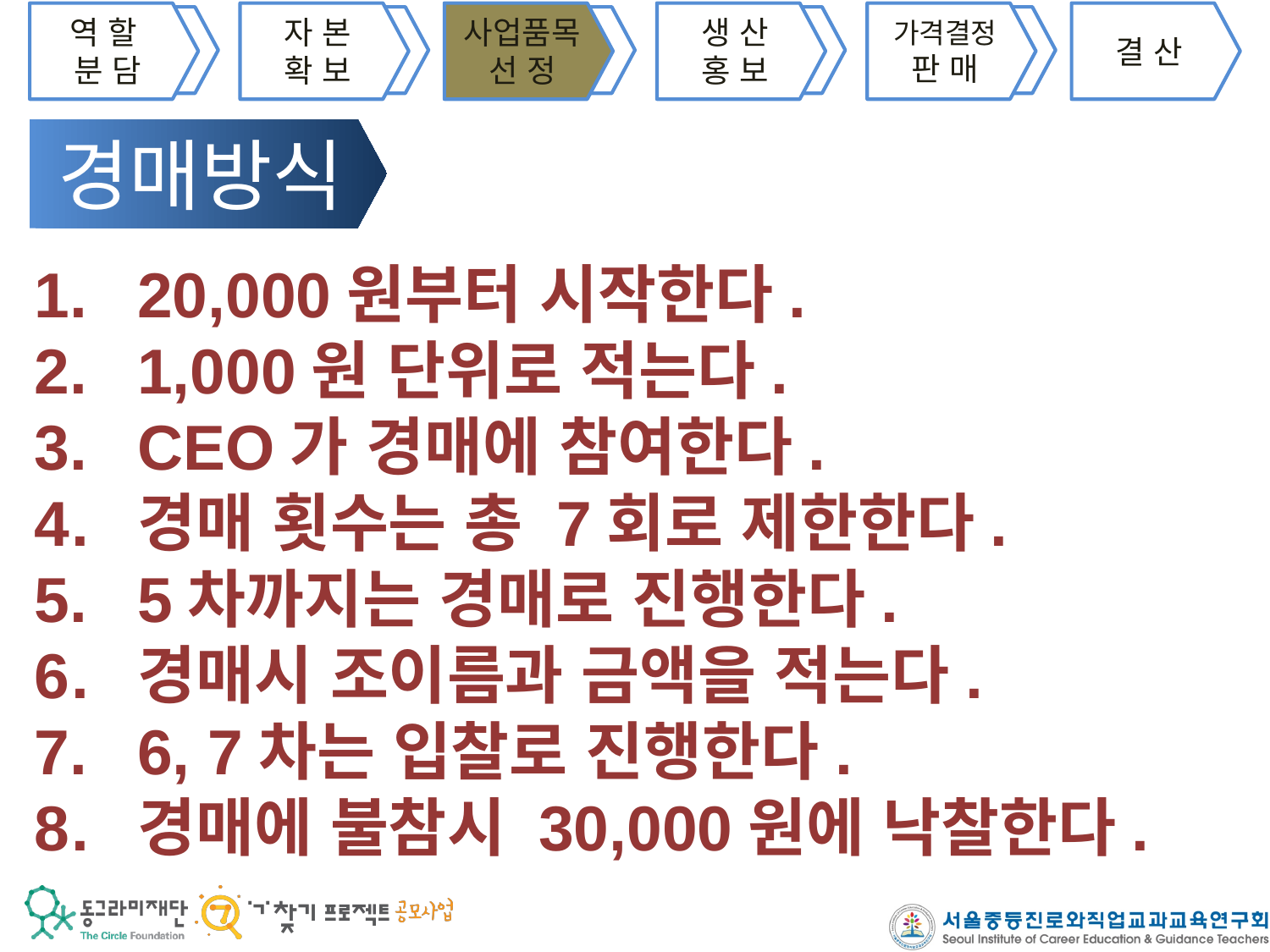

역 할
분 담
자 본
확 보
사업품목
선 정
생 산
홍 보
가격결정
판 매
결 산

경매방식
20,000원부터 시작한다.
1,000원 단위로 적는다.
CEO가 경매에 참여한다.
경매 횟수는 총 7회로 제한한다.
5차까지는 경매로 진행한다.
경매시 조이름과 금액을 적는다.
6, 7차는 입찰로 진행한다.
경매에 불참시 30,000원에 낙찰한다.